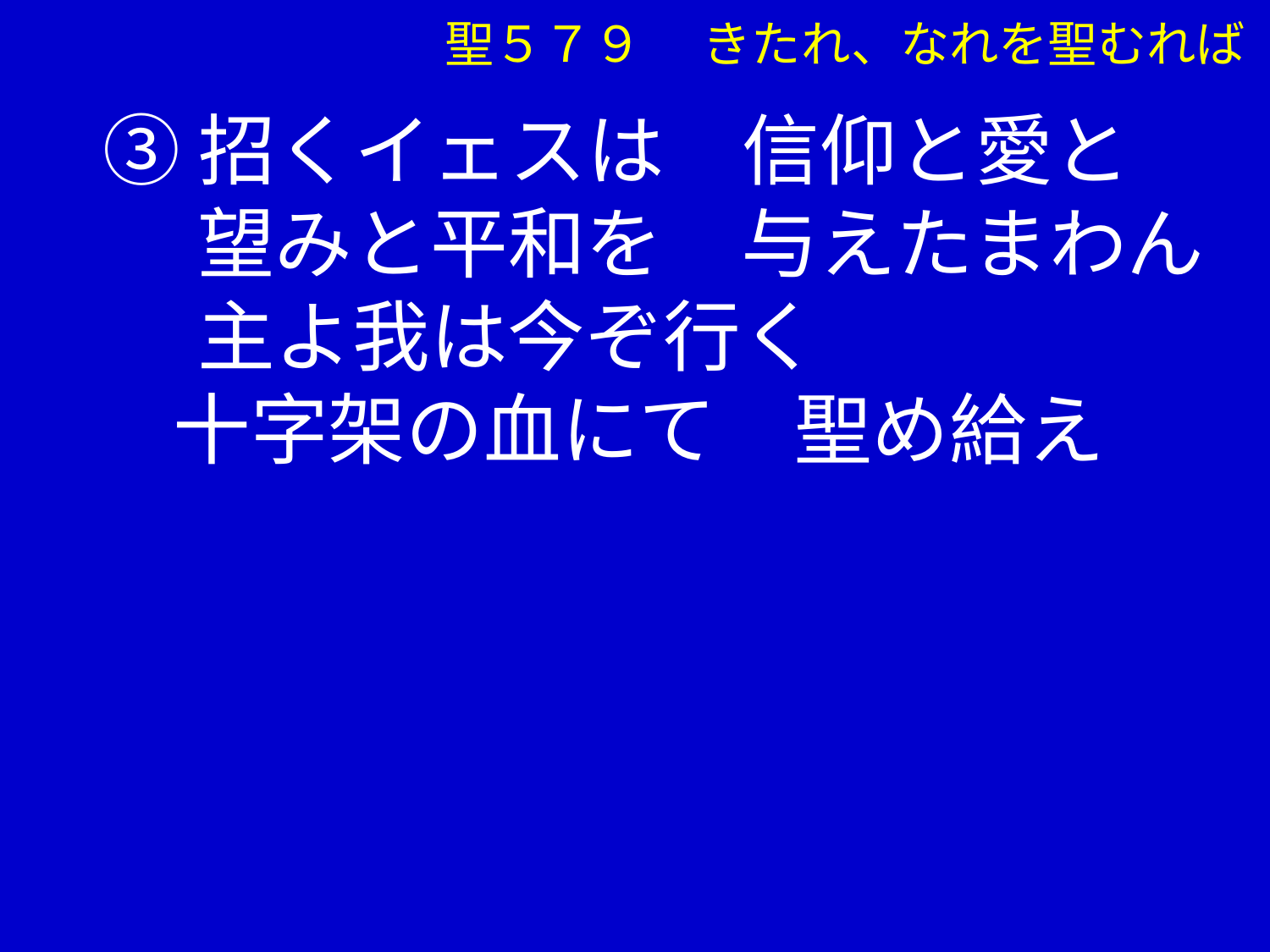

③招くイェスは　信仰と愛と
　 望みと平和を　与えたまわん
　 主よ我は今ぞ行く
   十字架の血にて　聖め給え
聖５７９　 きたれ、なれを聖むれば